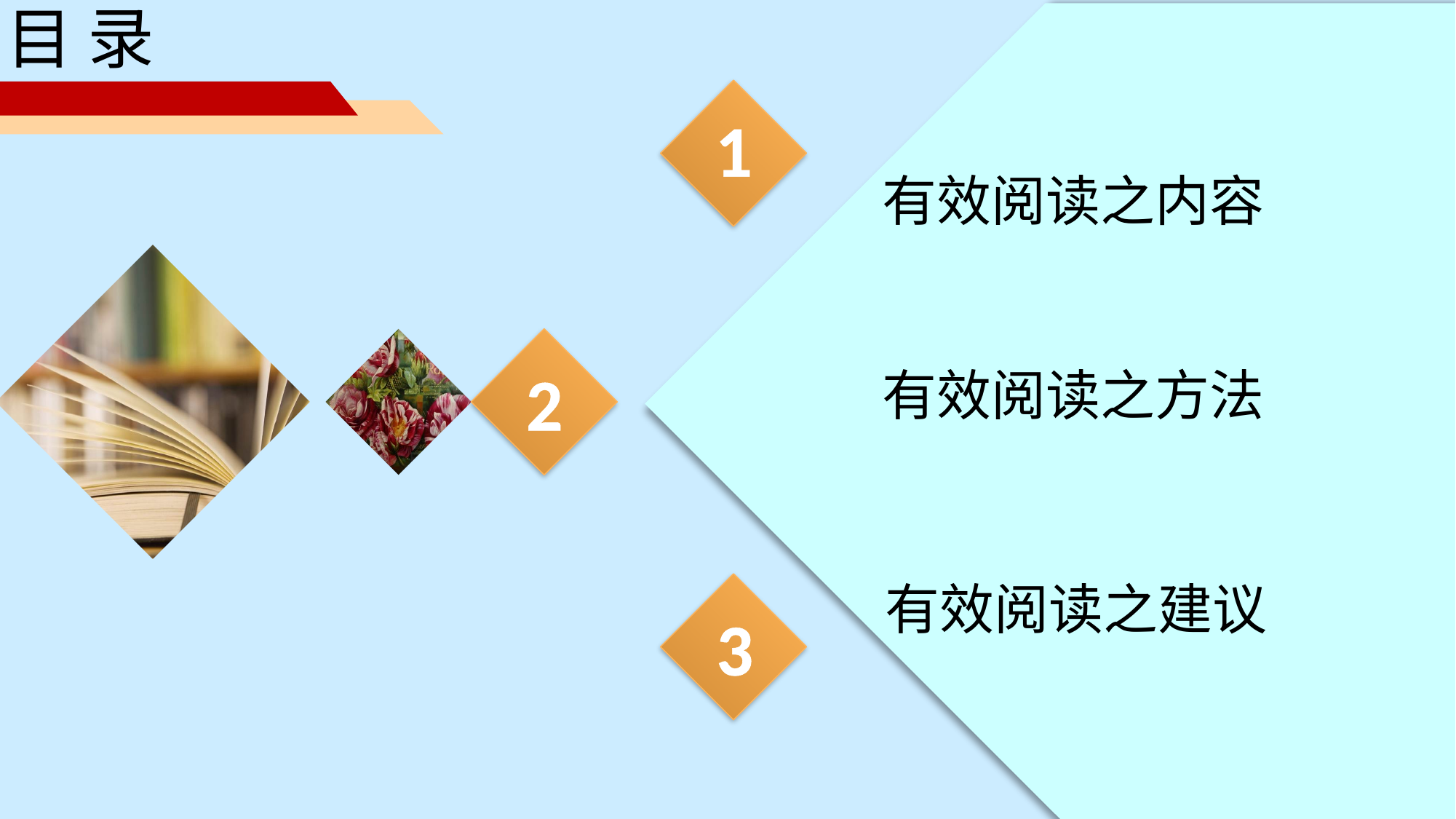

目 录

1

有效阅读之内容

2
有效阅读之方法
有效阅读之建议

3